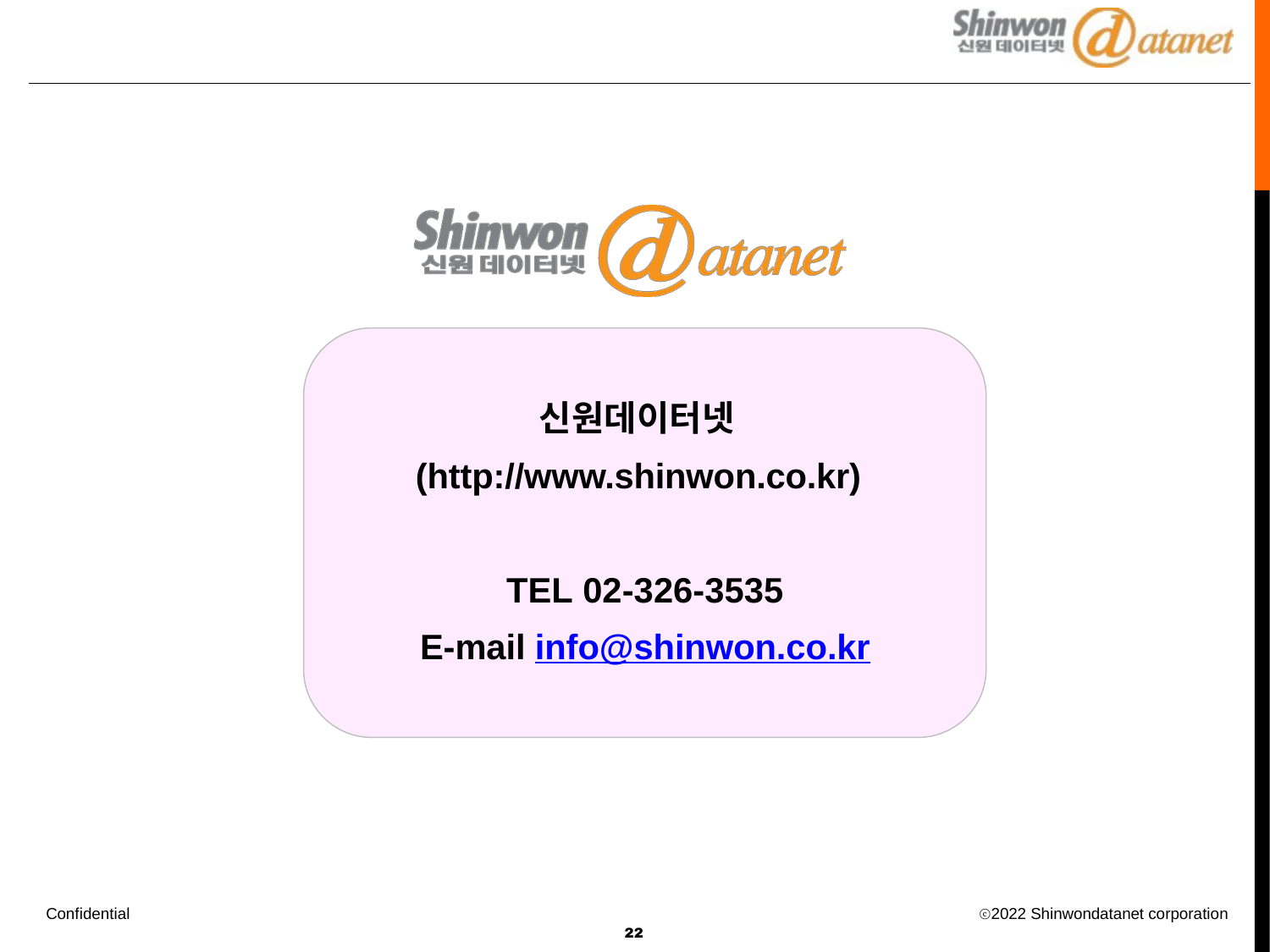

# 신원데이터넷  (http://www.shinwon.co.kr)
TEL 02-326-3535
E-mail info@shinwon.co.kr
Confidential
ⓒ2022 Shinwondatanet corporation
22